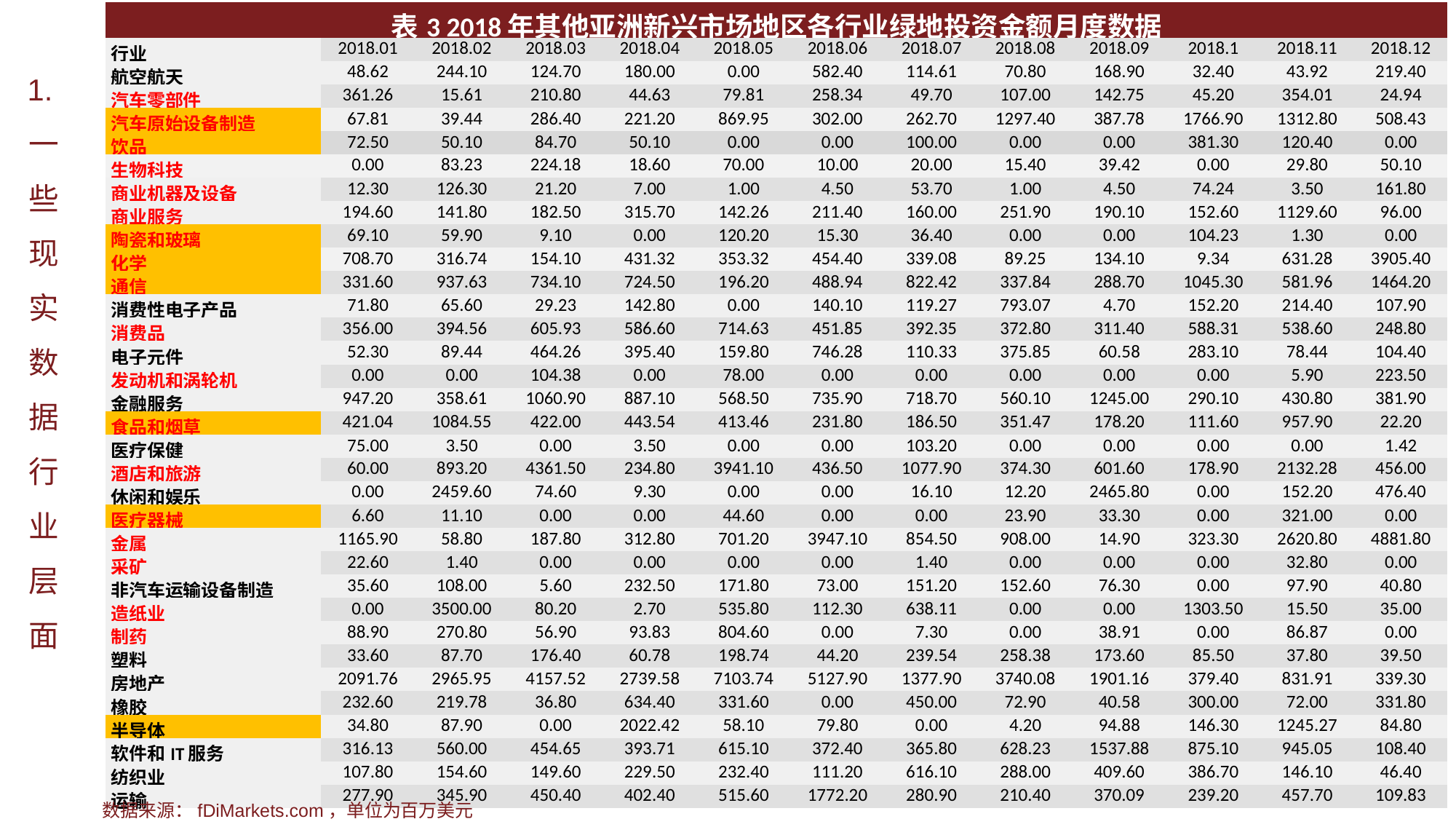

| 表3 2018年其他亚洲新兴市场地区各行业绿地投资金额月度数据 |  |  |  |  |  |  |  |  |  |  |  |  |
| --- | --- | --- | --- | --- | --- | --- | --- | --- | --- | --- | --- | --- |
| 行业 | 2018.01 | 2018.02 | 2018.03 | 2018.04 | 2018.05 | 2018.06 | 2018.07 | 2018.08 | 2018.09 | 2018.1 | 2018.11 | 2018.12 |
| 航空航天 | 48.62 | 244.10 | 124.70 | 180.00 | 0.00 | 582.40 | 114.61 | 70.80 | 168.90 | 32.40 | 43.92 | 219.40 |
| 汽车零部件 | 361.26 | 15.61 | 210.80 | 44.63 | 79.81 | 258.34 | 49.70 | 107.00 | 142.75 | 45.20 | 354.01 | 24.94 |
| 汽车原始设备制造 | 67.81 | 39.44 | 286.40 | 221.20 | 869.95 | 302.00 | 262.70 | 1297.40 | 387.78 | 1766.90 | 1312.80 | 508.43 |
| 饮品 | 72.50 | 50.10 | 84.70 | 50.10 | 0.00 | 0.00 | 100.00 | 0.00 | 0.00 | 381.30 | 120.40 | 0.00 |
| 生物科技 | 0.00 | 83.23 | 224.18 | 18.60 | 70.00 | 10.00 | 20.00 | 15.40 | 39.42 | 0.00 | 29.80 | 50.10 |
| 商业机器及设备 | 12.30 | 126.30 | 21.20 | 7.00 | 1.00 | 4.50 | 53.70 | 1.00 | 4.50 | 74.24 | 3.50 | 161.80 |
| 商业服务 | 194.60 | 141.80 | 182.50 | 315.70 | 142.26 | 211.40 | 160.00 | 251.90 | 190.10 | 152.60 | 1129.60 | 96.00 |
| 陶瓷和玻璃 | 69.10 | 59.90 | 9.10 | 0.00 | 120.20 | 15.30 | 36.40 | 0.00 | 0.00 | 104.23 | 1.30 | 0.00 |
| 化学 | 708.70 | 316.74 | 154.10 | 431.32 | 353.32 | 454.40 | 339.08 | 89.25 | 134.10 | 9.34 | 631.28 | 3905.40 |
| 通信 | 331.60 | 937.63 | 734.10 | 724.50 | 196.20 | 488.94 | 822.42 | 337.84 | 288.70 | 1045.30 | 581.96 | 1464.20 |
| 消费性电子产品 | 71.80 | 65.60 | 29.23 | 142.80 | 0.00 | 140.10 | 119.27 | 793.07 | 4.70 | 152.20 | 214.40 | 107.90 |
| 消费品 | 356.00 | 394.56 | 605.93 | 586.60 | 714.63 | 451.85 | 392.35 | 372.80 | 311.40 | 588.31 | 538.60 | 248.80 |
| 电子元件 | 52.30 | 89.44 | 464.26 | 395.40 | 159.80 | 746.28 | 110.33 | 375.85 | 60.58 | 283.10 | 78.44 | 104.40 |
| 发动机和涡轮机 | 0.00 | 0.00 | 104.38 | 0.00 | 78.00 | 0.00 | 0.00 | 0.00 | 0.00 | 0.00 | 5.90 | 223.50 |
| 金融服务 | 947.20 | 358.61 | 1060.90 | 887.10 | 568.50 | 735.90 | 718.70 | 560.10 | 1245.00 | 290.10 | 430.80 | 381.90 |
| 食品和烟草 | 421.04 | 1084.55 | 422.00 | 443.54 | 413.46 | 231.80 | 186.50 | 351.47 | 178.20 | 111.60 | 957.90 | 22.20 |
| 医疗保健 | 75.00 | 3.50 | 0.00 | 3.50 | 0.00 | 0.00 | 103.20 | 0.00 | 0.00 | 0.00 | 0.00 | 1.42 |
| 酒店和旅游 | 60.00 | 893.20 | 4361.50 | 234.80 | 3941.10 | 436.50 | 1077.90 | 374.30 | 601.60 | 178.90 | 2132.28 | 456.00 |
| 休闲和娱乐 | 0.00 | 2459.60 | 74.60 | 9.30 | 0.00 | 0.00 | 16.10 | 12.20 | 2465.80 | 0.00 | 152.20 | 476.40 |
| 医疗器械 | 6.60 | 11.10 | 0.00 | 0.00 | 44.60 | 0.00 | 0.00 | 23.90 | 33.30 | 0.00 | 321.00 | 0.00 |
| 金属 | 1165.90 | 58.80 | 187.80 | 312.80 | 701.20 | 3947.10 | 854.50 | 908.00 | 14.90 | 323.30 | 2620.80 | 4881.80 |
| 采矿 | 22.60 | 1.40 | 0.00 | 0.00 | 0.00 | 0.00 | 1.40 | 0.00 | 0.00 | 0.00 | 32.80 | 0.00 |
| 非汽车运输设备制造 | 35.60 | 108.00 | 5.60 | 232.50 | 171.80 | 73.00 | 151.20 | 152.60 | 76.30 | 0.00 | 97.90 | 40.80 |
| 造纸业 | 0.00 | 3500.00 | 80.20 | 2.70 | 535.80 | 112.30 | 638.11 | 0.00 | 0.00 | 1303.50 | 15.50 | 35.00 |
| 制药 | 88.90 | 270.80 | 56.90 | 93.83 | 804.60 | 0.00 | 7.30 | 0.00 | 38.91 | 0.00 | 86.87 | 0.00 |
| 塑料 | 33.60 | 87.70 | 176.40 | 60.78 | 198.74 | 44.20 | 239.54 | 258.38 | 173.60 | 85.50 | 37.80 | 39.50 |
| 房地产 | 2091.76 | 2965.95 | 4157.52 | 2739.58 | 7103.74 | 5127.90 | 1377.90 | 3740.08 | 1901.16 | 379.40 | 831.91 | 339.30 |
| 橡胶 | 232.60 | 219.78 | 36.80 | 634.40 | 331.60 | 0.00 | 450.00 | 72.90 | 40.58 | 300.00 | 72.00 | 331.80 |
| 半导体 | 34.80 | 87.90 | 0.00 | 2022.42 | 58.10 | 79.80 | 0.00 | 4.20 | 94.88 | 146.30 | 1245.27 | 84.80 |
| 软件和IT服务 | 316.13 | 560.00 | 454.65 | 393.71 | 615.10 | 372.40 | 365.80 | 628.23 | 1537.88 | 875.10 | 945.05 | 108.40 |
| 纺织业 | 107.80 | 154.60 | 149.60 | 229.50 | 232.40 | 111.20 | 616.10 | 288.00 | 409.60 | 386.70 | 146.10 | 46.40 |
| 运输 | 277.90 | 345.90 | 450.40 | 402.40 | 515.60 | 1772.20 | 280.90 | 210.40 | 370.09 | 239.20 | 457.70 | 109.83 |
1.  一些现实数据行业层面
数据来源：fDiMarkets.com，单位为百万美元